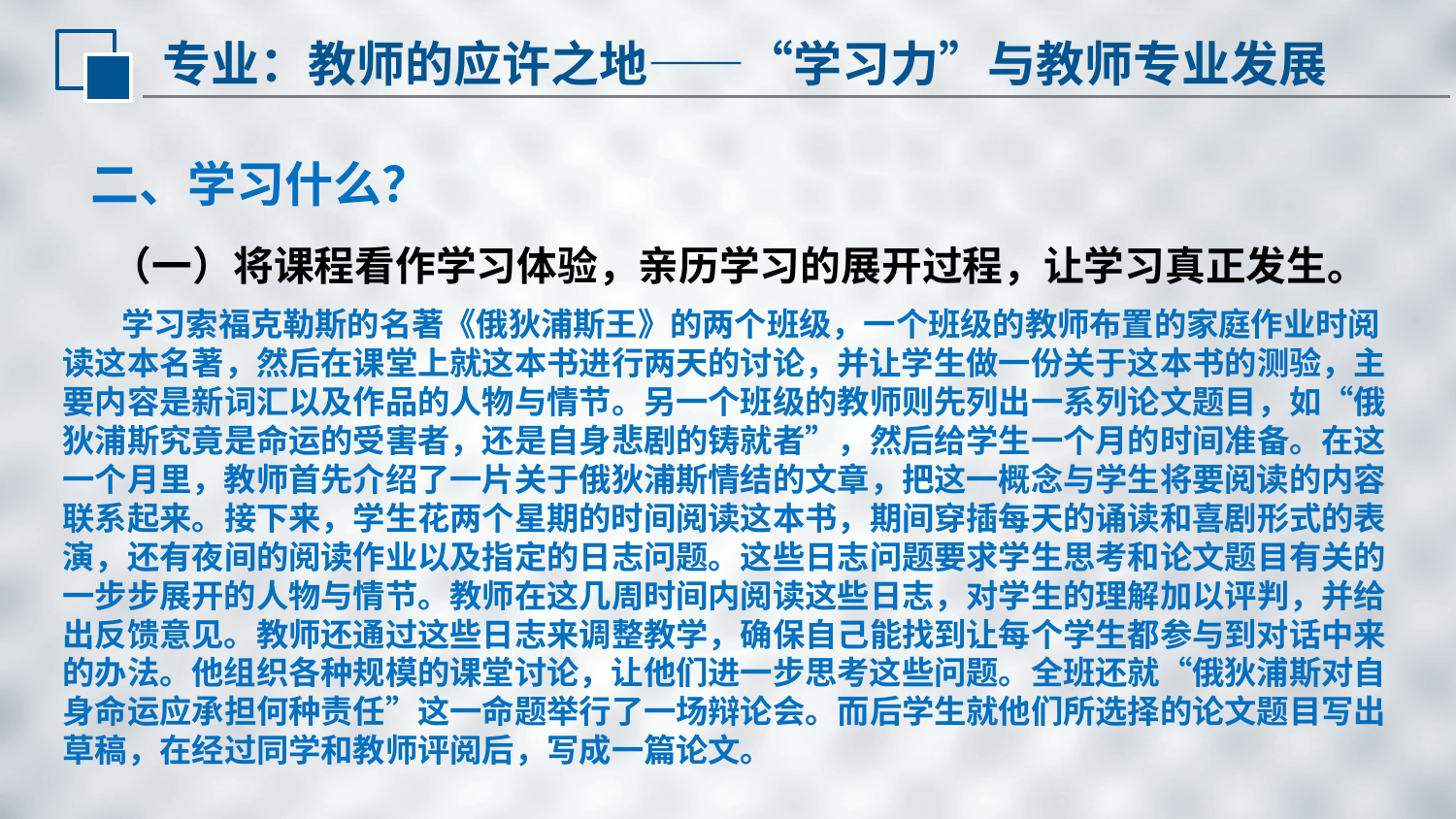

专业：教师的应许之地——“学习力”与教师专业发展

二、学习什么？
（一）将课程看作学习体验，亲历学习的展开过程，让学习真正发生。
       学习索福克勒斯的名著《俄狄浦斯王》的两个班级，一个班级的教师布置的家庭作业时阅读这本名著，然后在课堂上就这本书进行两天的讨论，并让学生做一份关于这本书的测验，主要内容是新词汇以及作品的人物与情节。另一个班级的教师则先列出一系列论文题目，如“俄狄浦斯究竟是命运的受害者，还是自身悲剧的铸就者”，然后给学生一个月的时间准备。在这一个月里，教师首先介绍了一片关于俄狄浦斯情结的文章，把这一概念与学生将要阅读的内容联系起来。接下来，学生花两个星期的时间阅读这本书，期间穿插每天的诵读和喜剧形式的表演，还有夜间的阅读作业以及指定的日志问题。这些日志问题要求学生思考和论文题目有关的一步步展开的人物与情节。教师在这几周时间内阅读这些日志，对学生的理解加以评判，并给出反馈意见。教师还通过这些日志来调整教学，确保自己能找到让每个学生都参与到对话中来的办法。他组织各种规模的课堂讨论，让他们进一步思考这些问题。全班还就“俄狄浦斯对自身命运应承担何种责任”这一命题举行了一场辩论会。而后学生就他们所选择的论文题目写出草稿，在经过同学和教师评阅后，写成一篇论文。